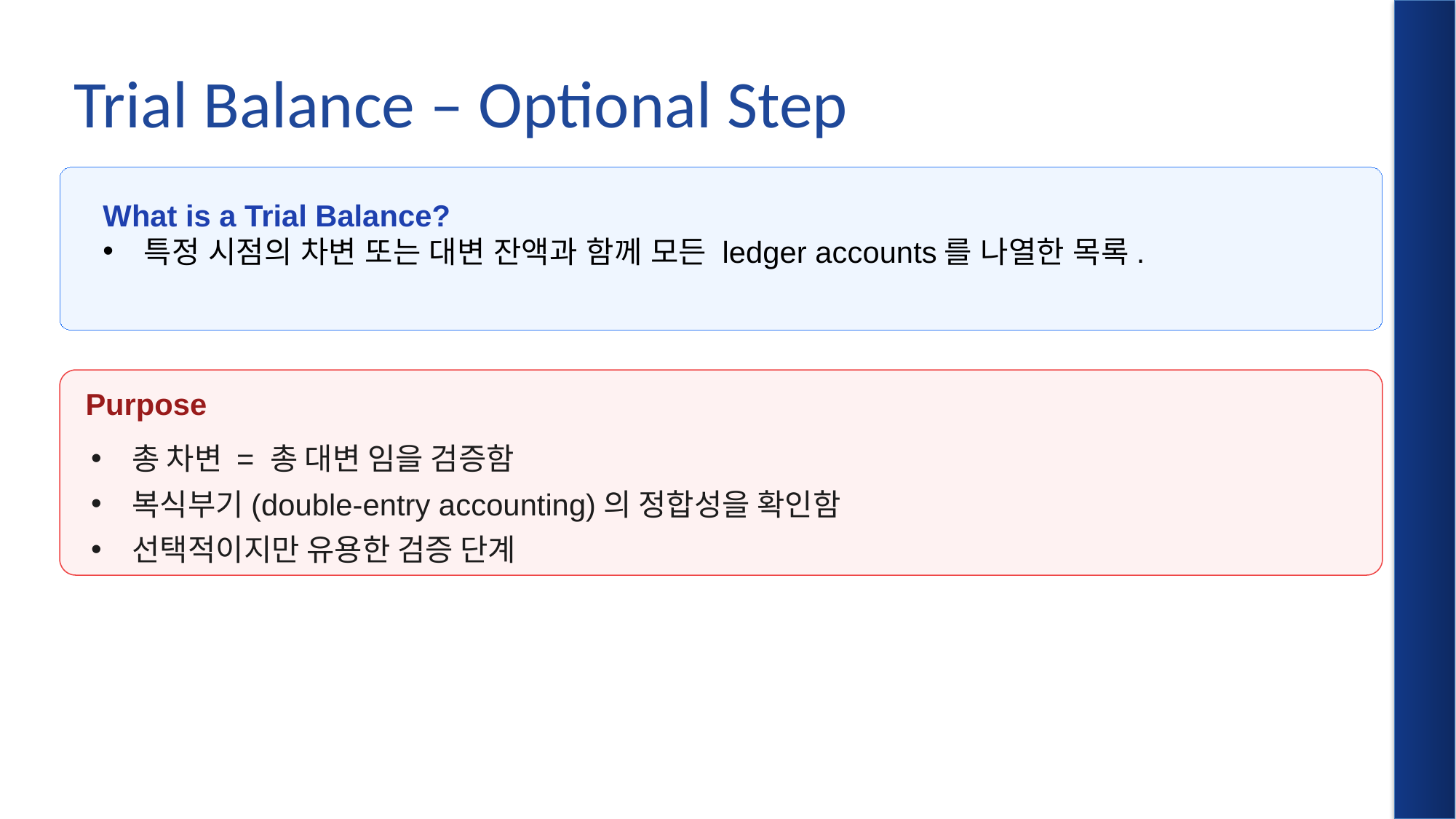

# Trial Balance – Optional Step

What is a Trial Balance?
특정 시점의 차변 또는 대변 잔액과 함께 모든 ledger accounts를 나열한 목록.

Purpose

총 차변 = 총 대변 임을 검증함
복식부기(double-entry accounting)의 정합성을 확인함
선택적이지만 유용한 검증 단계